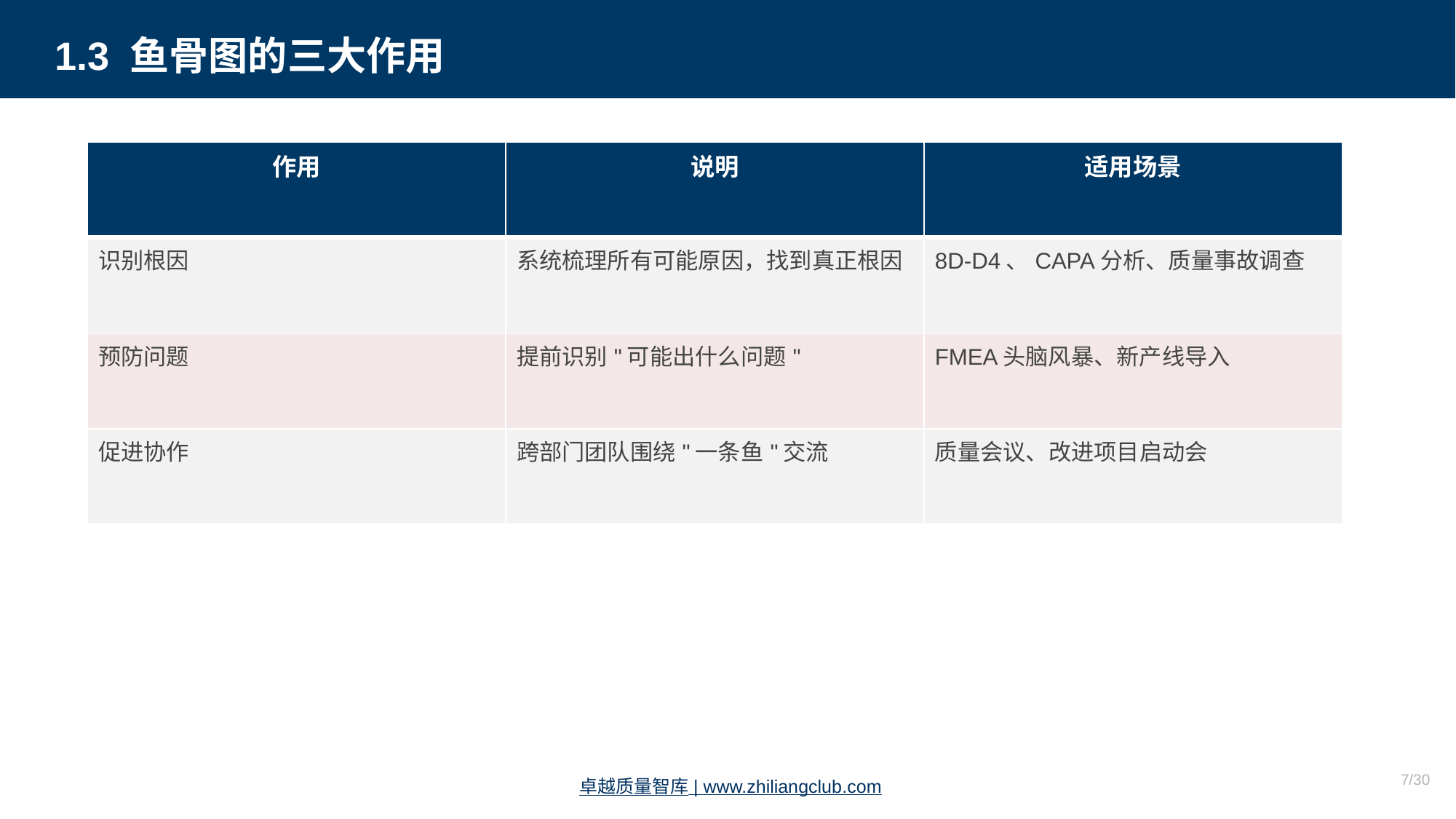

1.3 鱼骨图的三大作用
| 作用 | 说明 | 适用场景 |
| --- | --- | --- |
| 识别根因 | 系统梳理所有可能原因，找到真正根因 | 8D-D4、CAPA分析、质量事故调查 |
| 预防问题 | 提前识别"可能出什么问题" | FMEA头脑风暴、新产线导入 |
| 促进协作 | 跨部门团队围绕"一条鱼"交流 | 质量会议、改进项目启动会 |
7/30